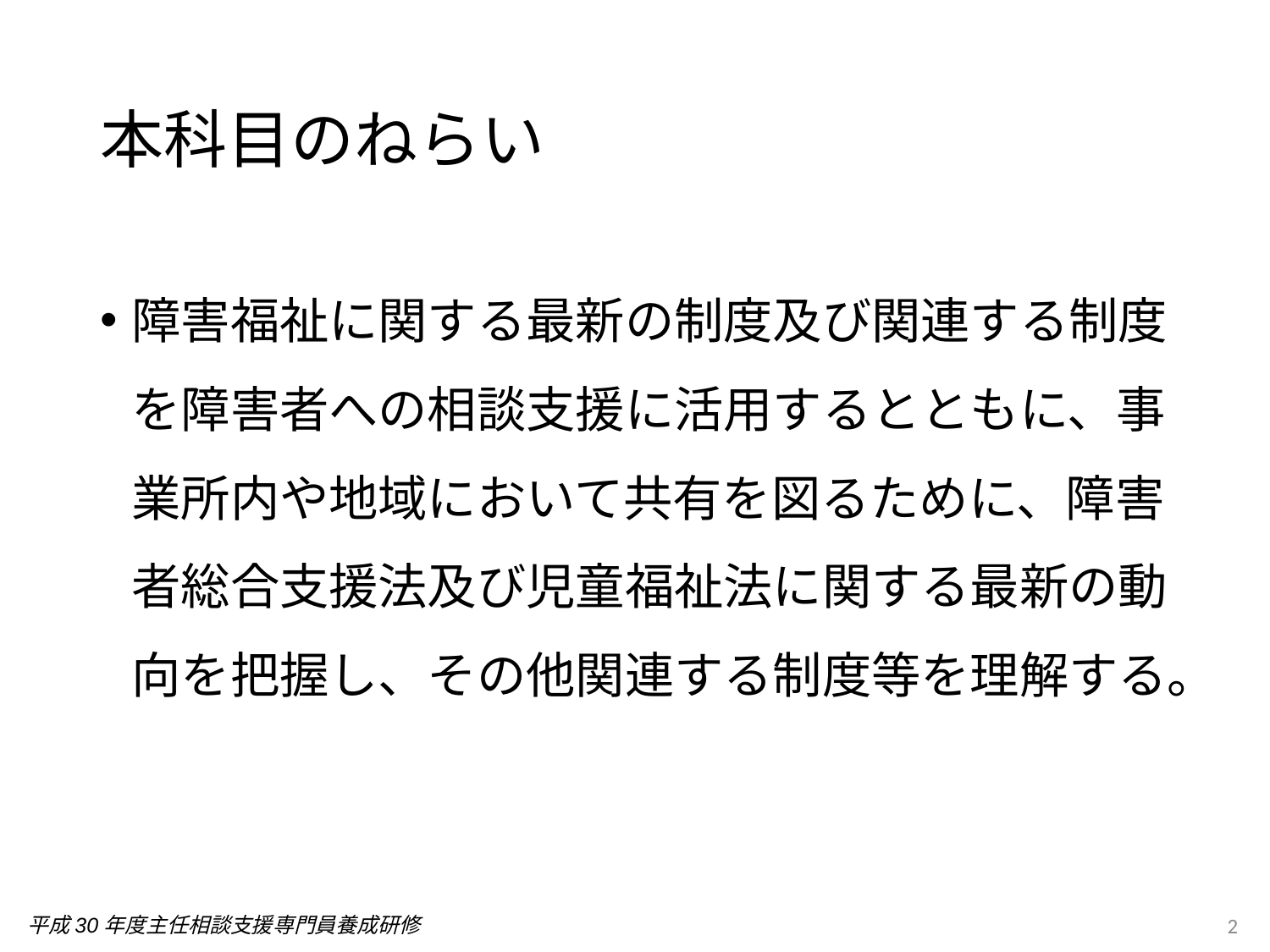

# 本科目のねらい
障害福祉に関する最新の制度及び関連する制度を障害者への相談支援に活用するとともに、事業所内や地域において共有を図るために、障害者総合支援法及び児童福祉法に関する最新の動向を把握し、その他関連する制度等を理解する。
2
平成30年度主任相談支援専門員養成研修